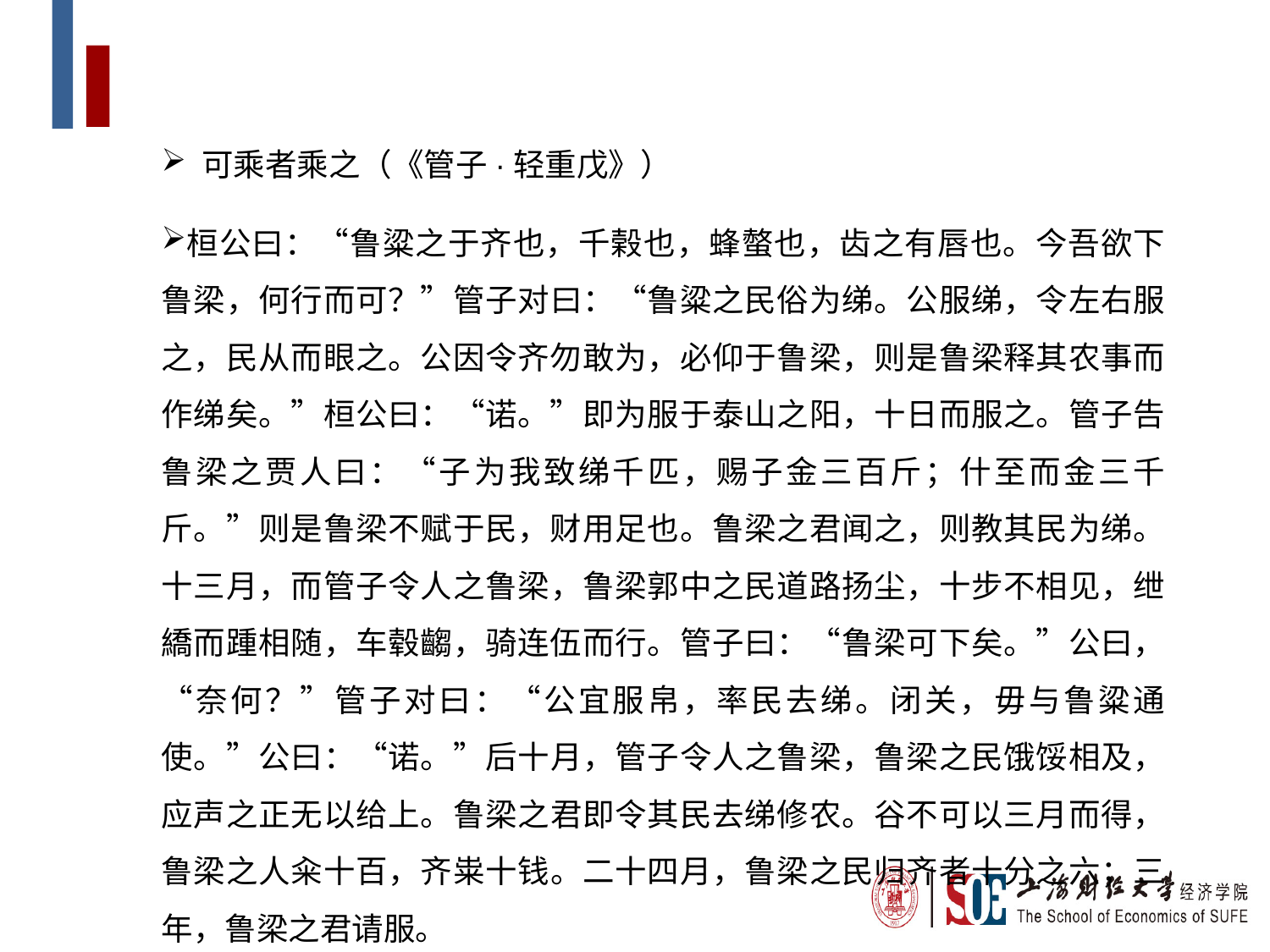

可乘者乘之（《管子·轻重戊》）
桓公曰：“鲁粱之于齐也，千榖也，蜂螫也，齿之有唇也。今吾欲下鲁梁，何行而可？”管子对曰：“鲁粱之民俗为绨。公服绨，令左右服之，民从而眼之。公因令齐勿敢为，必仰于鲁梁，则是鲁梁释其农事而作绨矣。”桓公曰：“诺。”即为服于泰山之阳，十日而服之。管子告鲁梁之贾人曰：“子为我致绨千匹，赐子金三百斤；什至而金三千斤。”则是鲁梁不赋于民，财用足也。鲁梁之君闻之，则教其民为绨。十三月，而管子令人之鲁梁，鲁梁郭中之民道路扬尘，十步不相见，绁繑而踵相随，车毂齺，骑连伍而行。管子曰：“鲁梁可下矣。”公曰，“奈何？”管子对曰：“公宜服帛，率民去绨。闭关，毋与鲁粱通使。”公曰：“诺。”后十月，管子令人之鲁梁，鲁梁之民饿馁相及，应声之正无以给上。鲁梁之君即令其民去绨修农。谷不可以三月而得，鲁梁之人籴十百，齐粜十钱。二十四月，鲁梁之民归齐者十分之六；三年，鲁梁之君请服。